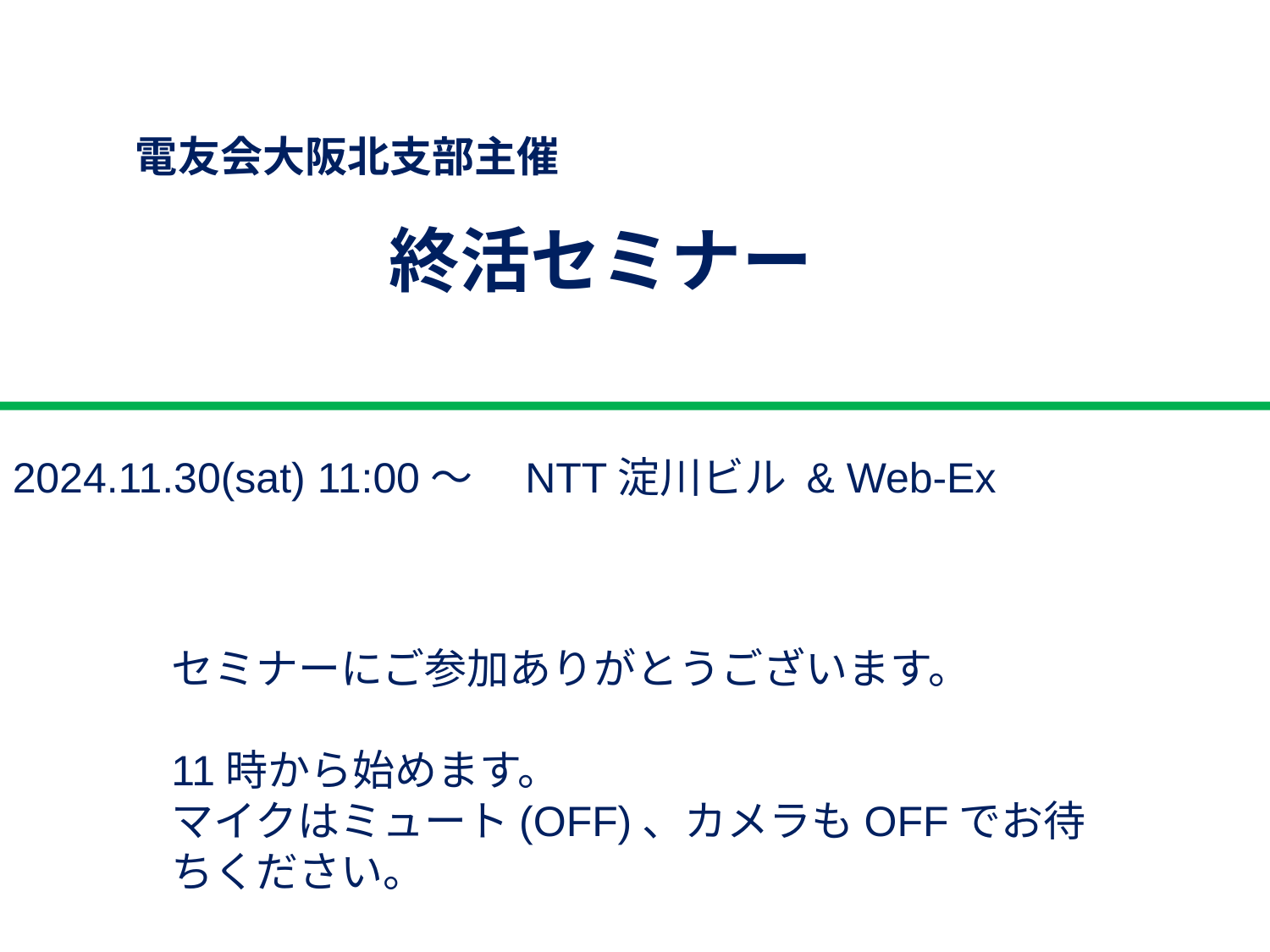

電友会大阪北支部主催
終活セミナー

2024.11.30(sat) 11:00～　NTT淀川ビル & Web-Ex
セミナーにご参加ありがとうございます。

11時から始めます。
マイクはミュート(OFF)、カメラもOFFでお待ちください。